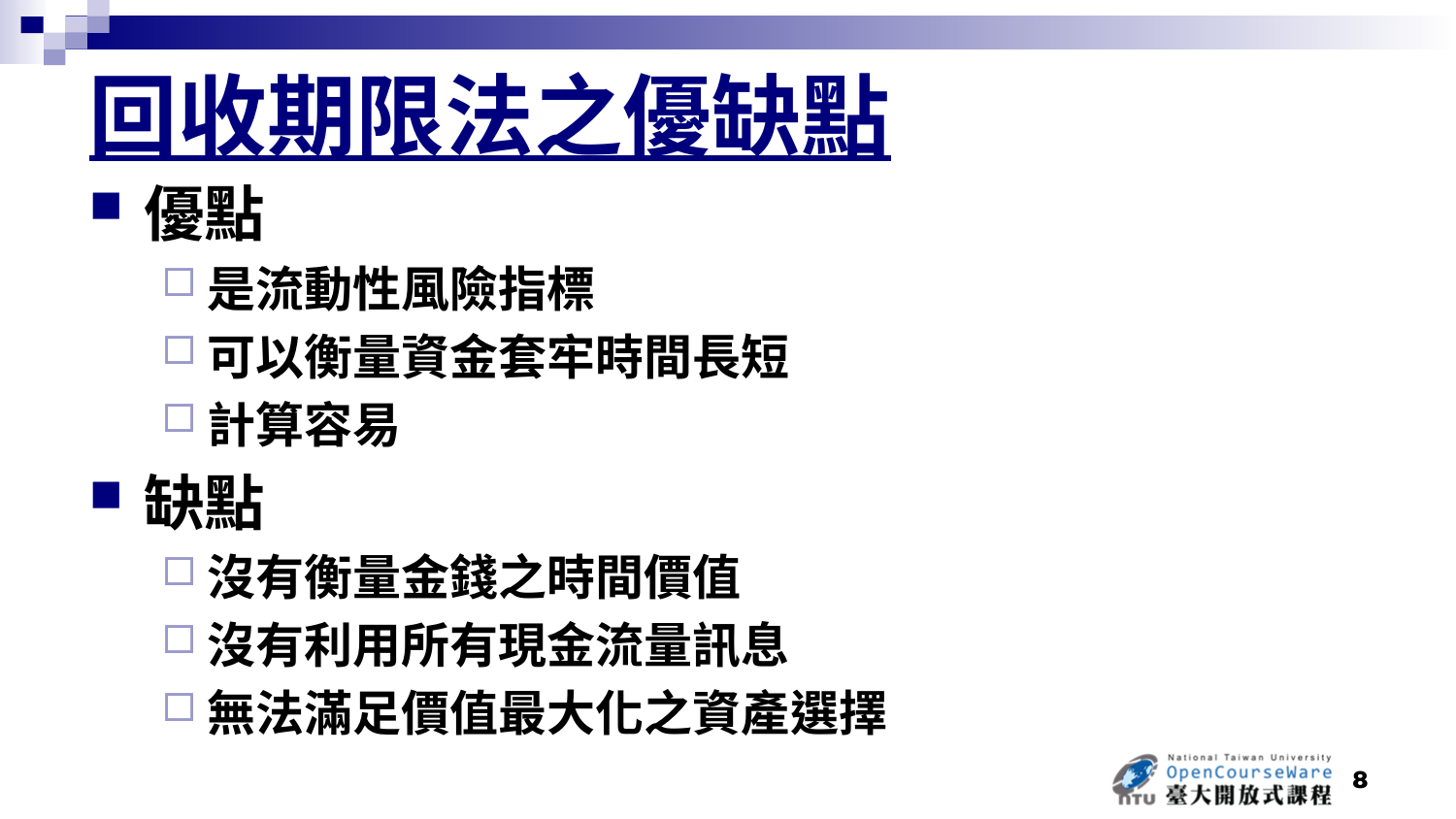

# 回收期限法之優缺點
優點
是流動性風險指標
可以衡量資金套牢時間長短
計算容易
缺點
沒有衡量金錢之時間價值
沒有利用所有現金流量訊息
無法滿足價值最大化之資產選擇
8